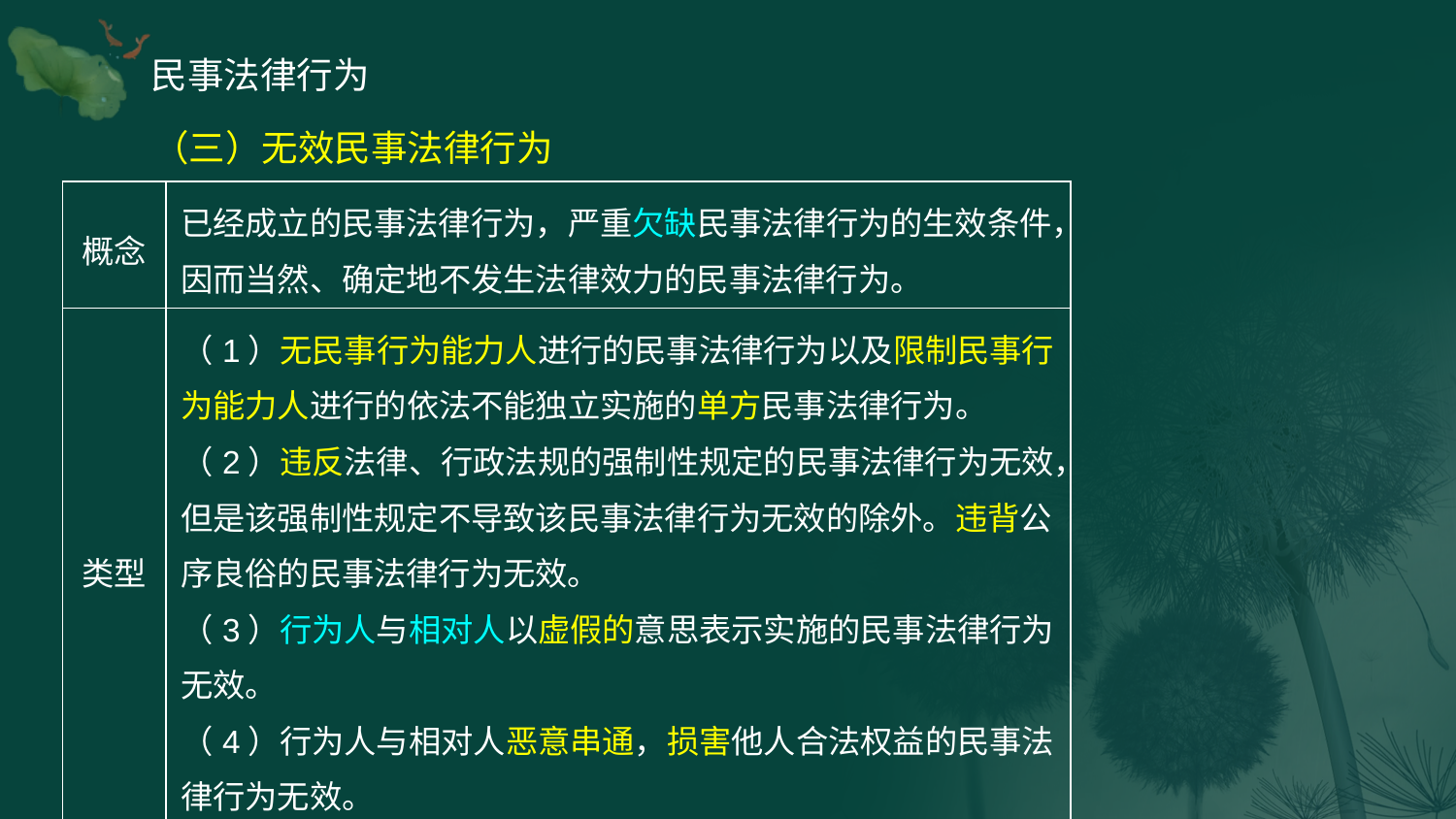

（三）无效民事法律行为

| 概念 | 已经成立的民事法律行为，严重欠缺民事法律行为的生效条件，因而当然、确定地不发生法律效力的民事法律行为。 |
| --- | --- |
| 类型 | （1）无民事行为能力人进行的民事法律行为以及限制民事行为能力人进行的依法不能独立实施的单方民事法律行为。 （2）违反法律、行政法规的强制性规定的民事法律行为无效，但是该强制性规定不导致该民事法律行为无效的除外。违背公序良俗的民事法律行为无效。 （3）行为人与相对人以虚假的意思表示实施的民事法律行为无效。 （4）行为人与相对人恶意串通，损害他人合法权益的民事法律行为无效。 |